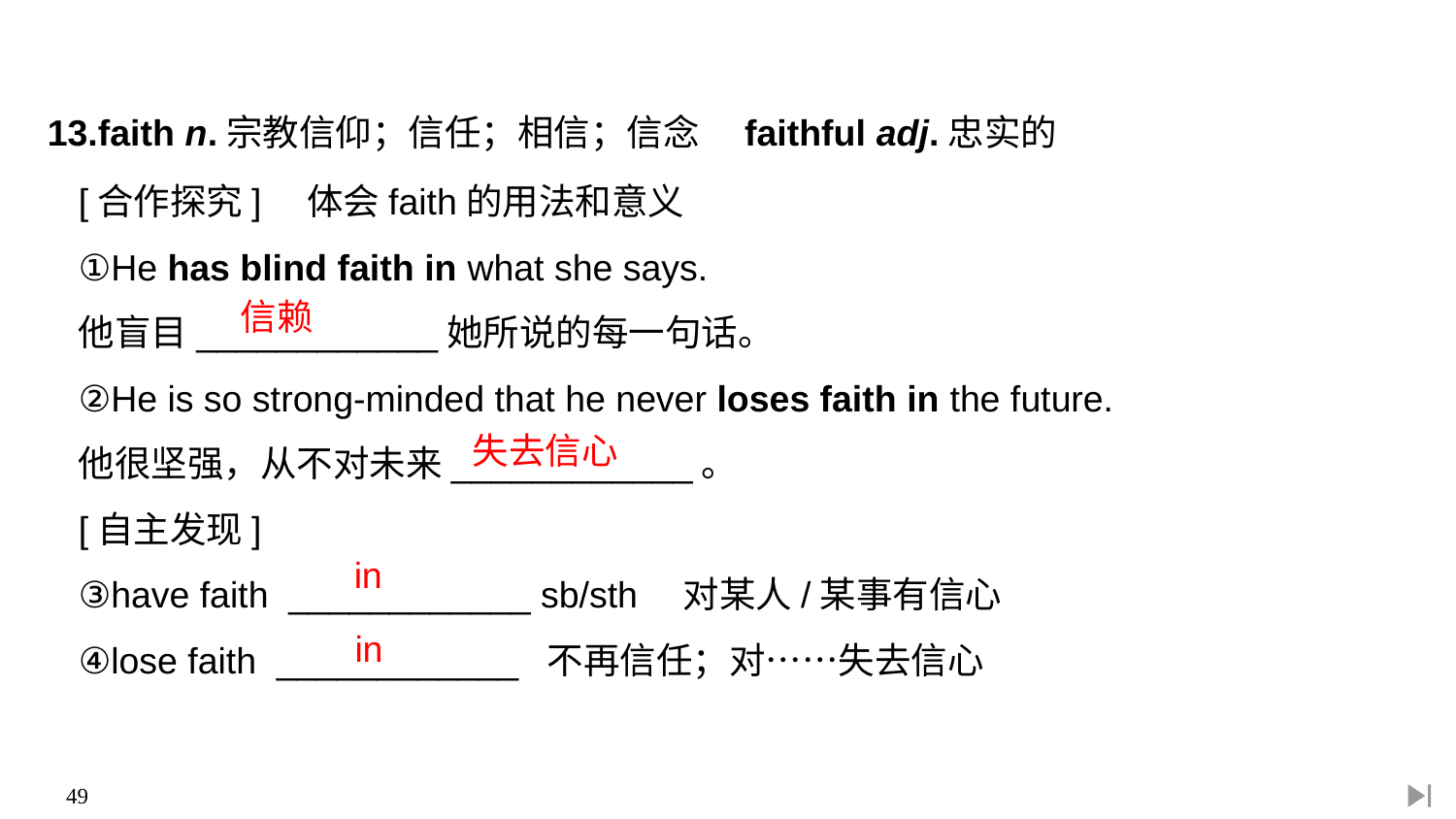

13.faith n.宗教信仰；信任；相信；信念　faithful adj.忠实的
[合作探究]　体会faith的用法和意义
①He has blind faith in what she says.
他盲目____________她所说的每一句话。
②He is so strong-minded that he never loses faith in the future.
他很坚强，从不对未来____________。
[自主发现]
③have faith  ____________ sb/sth　对某人/某事有信心
④lose faith  ____________  不再信任；对……失去信心
信赖
失去信心
in
in